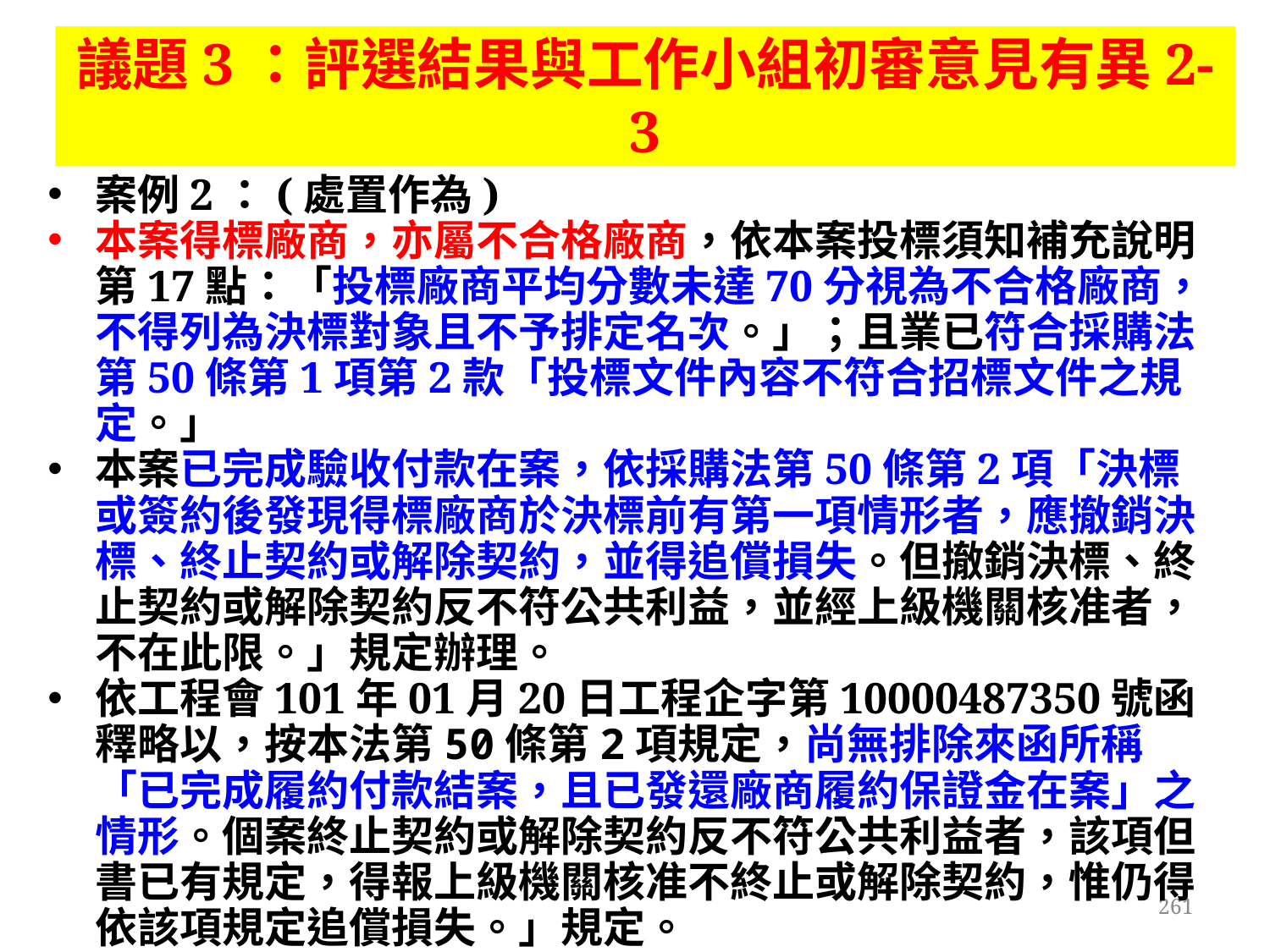

# 議題3：評選結果與工作小組初審意見有異2-3
案例2：(處置作為)
本案得標廠商，亦屬不合格廠商，依本案投標須知補充說明第17點：「投標廠商平均分數未達70分視為不合格廠商，不得列為決標對象且不予排定名次。」；且業已符合採購法第50條第1項第2款「投標文件內容不符合招標文件之規定。」
本案已完成驗收付款在案，依採購法第50條第2項「決標或簽約後發現得標廠商於決標前有第一項情形者，應撤銷決標、終止契約或解除契約，並得追償損失。但撤銷決標、終止契約或解除契約反不符公共利益，並經上級機關核准者，不在此限。」規定辦理。
依工程會101年01月20日工程企字第10000487350號函釋略以，按本法第50條第2項規定，尚無排除來函所稱「已完成履約付款結案，且已發還廠商履約保證金在案」之情形。個案終止契約或解除契約反不符公共利益者，該項但書已有規定，得報上級機關核准不終止或解除契約，惟仍得依該項規定追償損失。」規定。
261